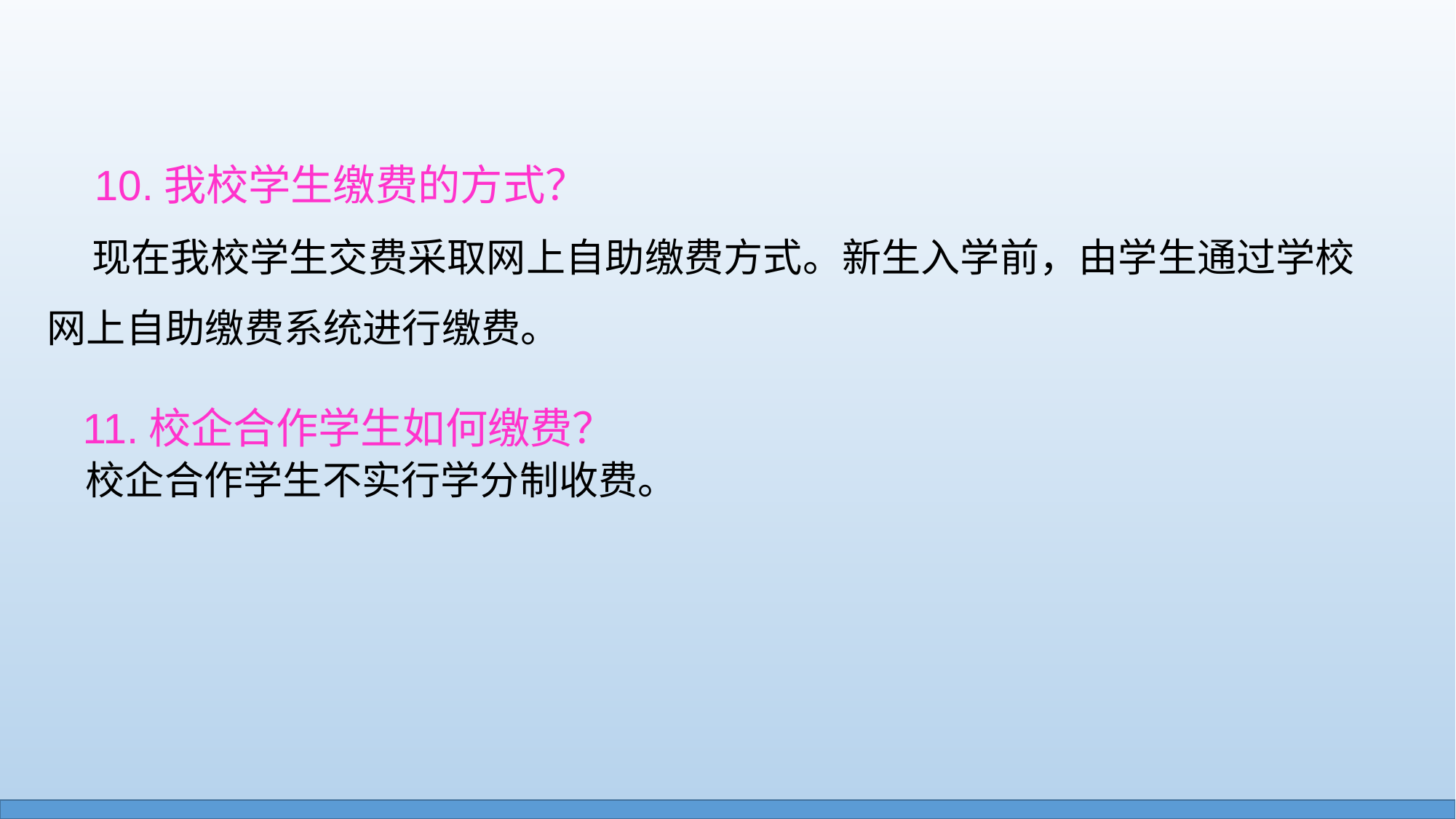

10.我校学生缴费的方式？
    现在我校学生交费采取网上自助缴费方式。新生入学前，由学生通过学校网上自助缴费系统进行缴费。

   11.校企合作学生如何缴费？
   校企合作学生不实行学分制收费。